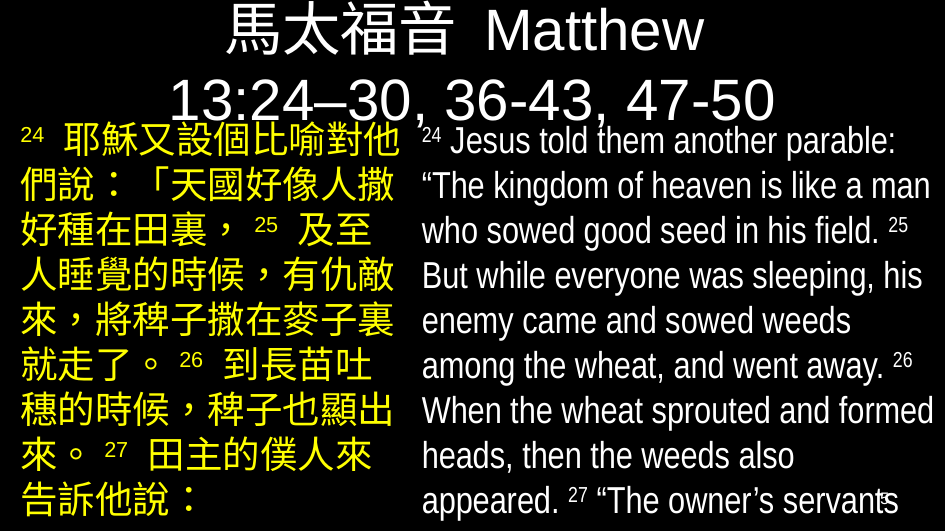

# 馬太福音 Matthew 13:24–30, 36-43, 47-50
24 耶穌又設個比喻對他們說：「天國好像人撒好種在田裏，25 及至人睡覺的時候，有仇敵來，將稗子撒在麥子裏就走了。26 到長苗吐穗的時候，稗子也顯出來。27 田主的僕人來告訴他說：
24 Jesus told them another parable: “The kingdom of heaven is like a man who sowed good seed in his field. 25 But while everyone was sleeping, his enemy came and sowed weeds among the wheat, and went away. 26 When the wheat sprouted and formed heads, then the weeds also appeared. 27 “The owner’s servants
5